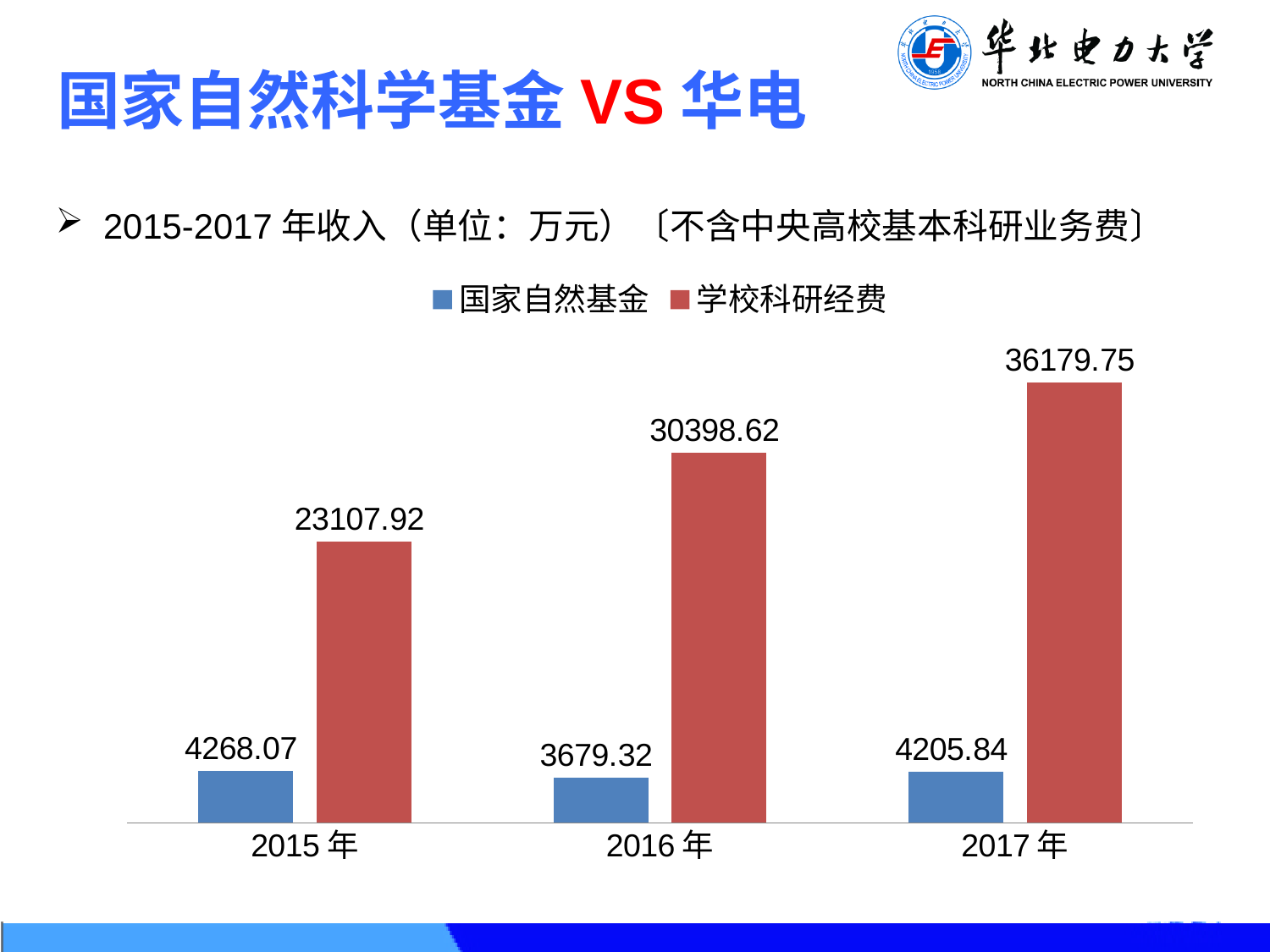

国家自然科学基金VS华电
2015-2017年收入（单位：万元）〔不含中央高校基本科研业务费〕

### Chart

| Category | 国家自然基金 | 学校科研经费 |
|---|---|---|
| 2015年 | 4268.07 | 23107.91999999999 |
| 2016年 | 3679.32 | 30398.62 |
| 2017年 | 4205.84 | 36179.75 |